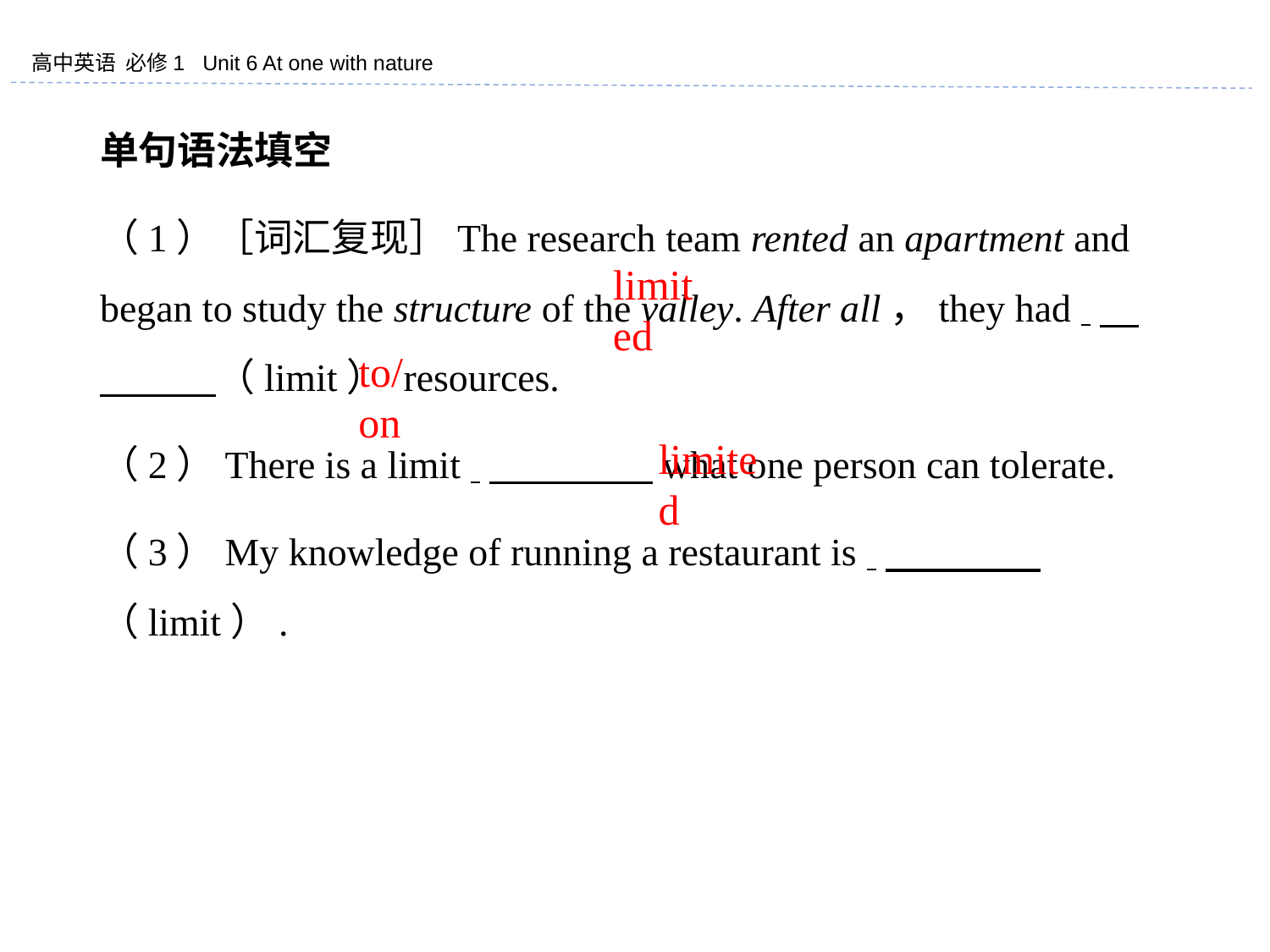

单句语法填空
（1）［词汇复现］The research team rented an apartment and began to study the structure of the valley. After all，they had  　　　　（limit） resources.
（2）There is a limit  　　　　 what one person can tolerate.
（3）My knowledge of running a restaurant is  　　　　（limit）.

limited
to/on
limited